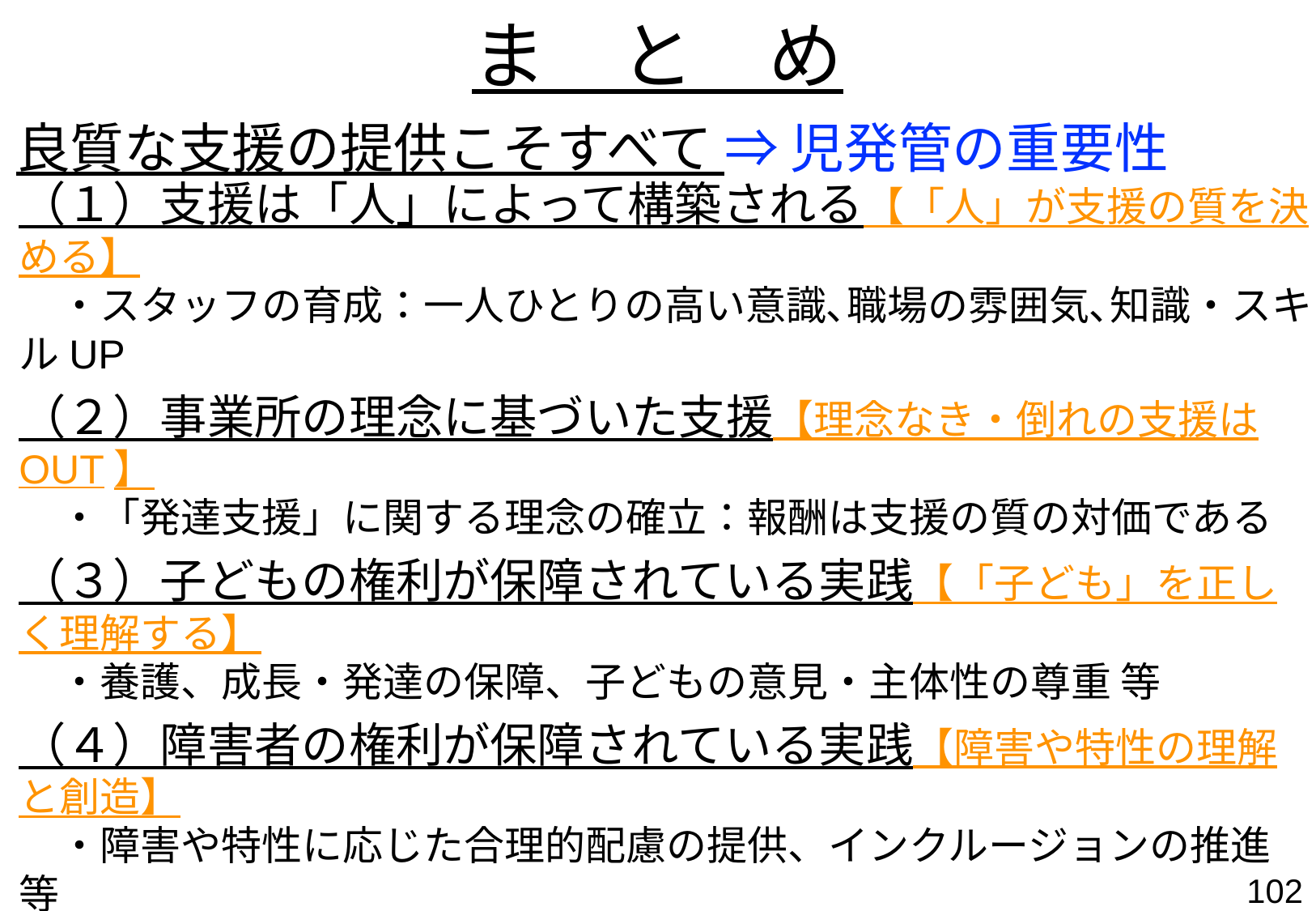

ま　と　め
良質な支援の提供こそすべて ⇒ 児発管の重要性

（１）支援は「人」によって構築される【「人」が支援の質を決める】
　・スタッフの育成：一人ひとりの高い意識､職場の雰囲気､知識・スキルUP
（２）事業所の理念に基づいた支援【理念なき・倒れの支援はOUT】
　・「発達支援」に関する理念の確立：報酬は支援の質の対価である
（３）子どもの権利が保障されている実践【「子ども」を正しく理解する】
　・養護、成長・発達の保障、子どもの意見・主体性の尊重 等
（４）障害者の権利が保障されている実践【障害や特性の理解と創造】
　・障害や特性に応じた合理的配慮の提供、インクルージョンの推進 等
（５）支援の適切なプロセス管理【個別支援計画は児発管の顔です】
・見立て（アセスメント力)､手立て（支援力)､評価力：ガイドライン等の活用
（６）関係機関と協働した支援【開かれた施設・事業所が質を高める】
　・相談支援との最強タッグ：相談と支援は子ども家族支援の車の両輪
　・関係機関を尊敬し共に歩む、計画は通行手形
102